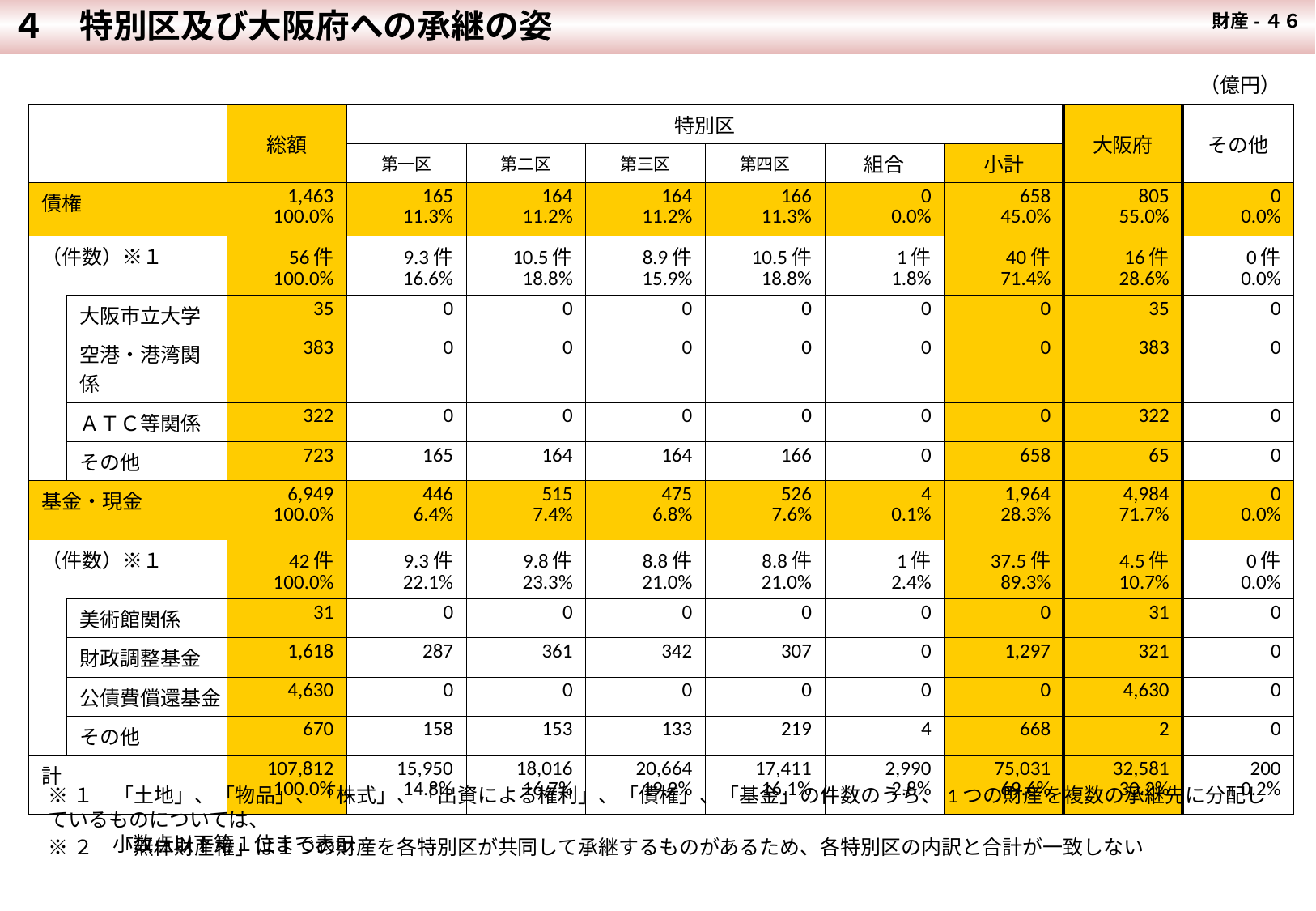

４　特別区及び大阪府への承継の姿
財産-４６
|  |  |  |  |  |  |  |  | （億円） |  |  |
| --- | --- | --- | --- | --- | --- | --- | --- | --- | --- | --- |
|  |  | 総額 | 特別区 |  |  |  |  |  | 大阪府 | その他 |
|  |  |  | 第一区 | 第二区 | 第三区 | 第四区 | 組合 | 小計 |  |  |
| 債権 |  | 1,463 100.0% | 165 11.3% | 164 11.2% | 164 11.2% | 166 11.3% | 0 0.0% | 658 45.0% | 805 55.0% | 0 0.0% |
| （件数）※１ |  | 56件 100.0% | 9.3件 16.6% | 10.5件 18.8% | 8.9件 15.9% | 10.5件 18.8% | 1件 1.8% | 40件 71.4% | 16件 28.6% | 0件 0.0% |
|  | 大阪市立大学 | 35 | 0 | 0 | 0 | 0 | 0 | 0 | 35 | 0 |
|  | 空港・港湾関係 | 383 | 0 | 0 | 0 | 0 | 0 | 0 | 383 | 0 |
|  | ＡＴＣ等関係 | 322 | 0 | 0 | 0 | 0 | 0 | 0 | 322 | 0 |
|  | その他 | 723 | 165 | 164 | 164 | 166 | 0 | 658 | 65 | 0 |
| 基金・現金 |  | 6,949 100.0% | 446 6.4% | 515 7.4% | 475 6.8% | 526 7.6% | 4 0.1% | 1,964 28.3% | 4,984 71.7% | 0 0.0% |
| （件数）※１ |  | 42件 100.0% | 9.3件 22.1% | 9.8件 23.3% | 8.8件 21.0% | 8.8件 21.0% | 1件 2.4% | 37.5件 89.3% | 4.5件 10.7% | 0件 0.0% |
|  | 美術館関係 | 31 | 0 | 0 | 0 | 0 | 0 | 0 | 31 | 0 |
|  | 財政調整基金 | 1,618 | 287 | 361 | 342 | 307 | 0 | 1,297 | 321 | 0 |
|  | 公債費償還基金 | 4,630 | 0 | 0 | 0 | 0 | 0 | 0 | 4,630 | 0 |
|  | その他 | 670 | 158 | 153 | 133 | 219 | 4 | 668 | 2 | 0 |
| 計 |  | 107,812 100.0% | 15,950 14.8% | 18,016 16.7% | 20,664 19.2% | 17,411 16.1% | 2,990 2.8% | 75,031 69.6% | 32,581 30.2% | 200 0.2% |
※１　「土地」、「物品」、「株式」、「出資による権利」、「債権」、「基金」の件数のうち、1つの財産を複数の承継先に分配しているものについては、
　　　 小数点以下第１位まで表示
※２　「無体財産権」は１つの財産を各特別区が共同して承継するものがあるため、各特別区の内訳と合計が一致しない